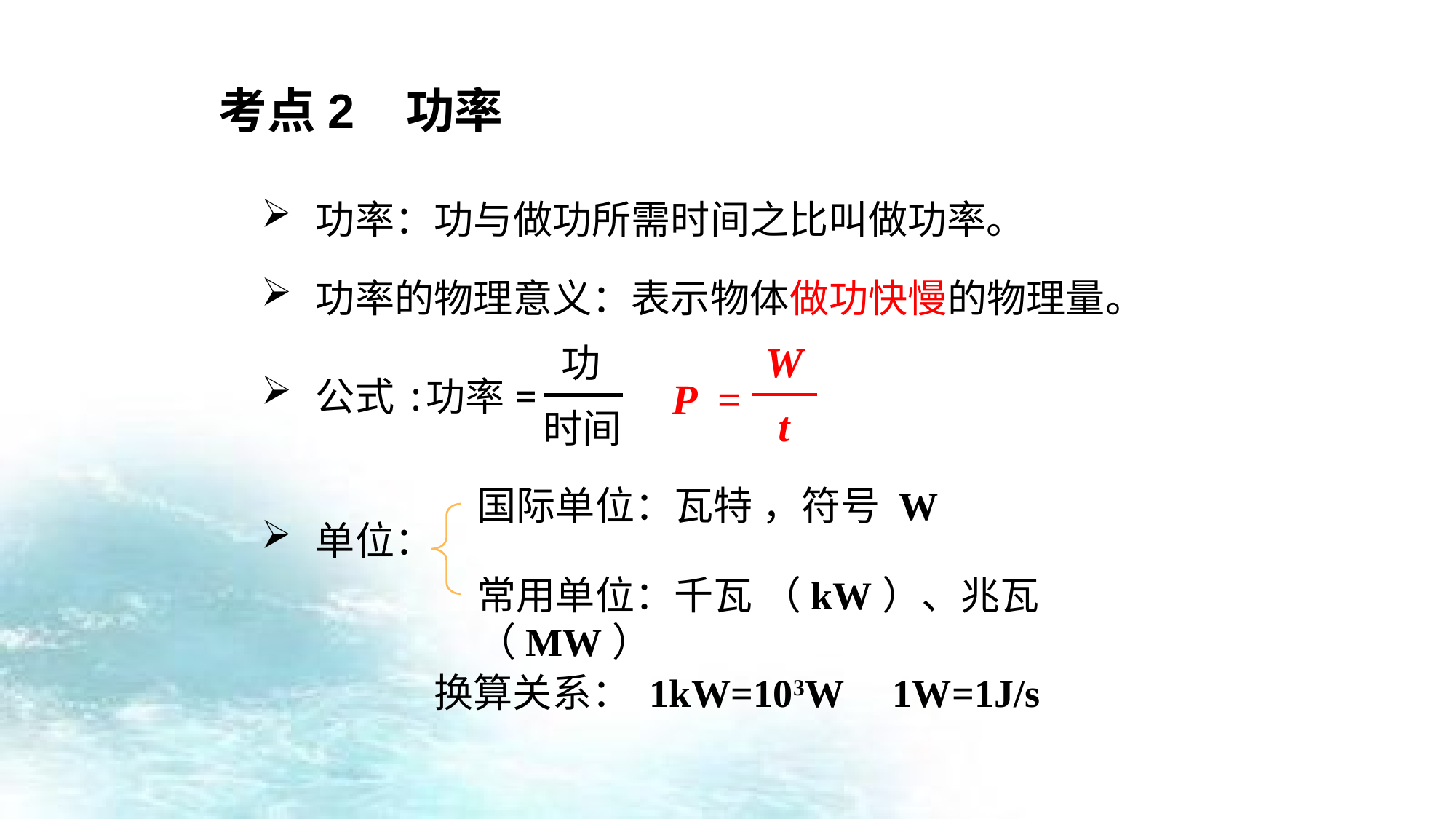

考点2   功率
功率：功与做功所需时间之比叫做功率。
功率的物理意义：表示物体做功快慢的物理量。
W
P  =
t
功
功率=
时间
公式:
国际单位：瓦特 ，符号 W

单位：
常用单位：千瓦 （kW）、兆瓦（MW）
换算关系： 1kW=103W     1W=1J/s